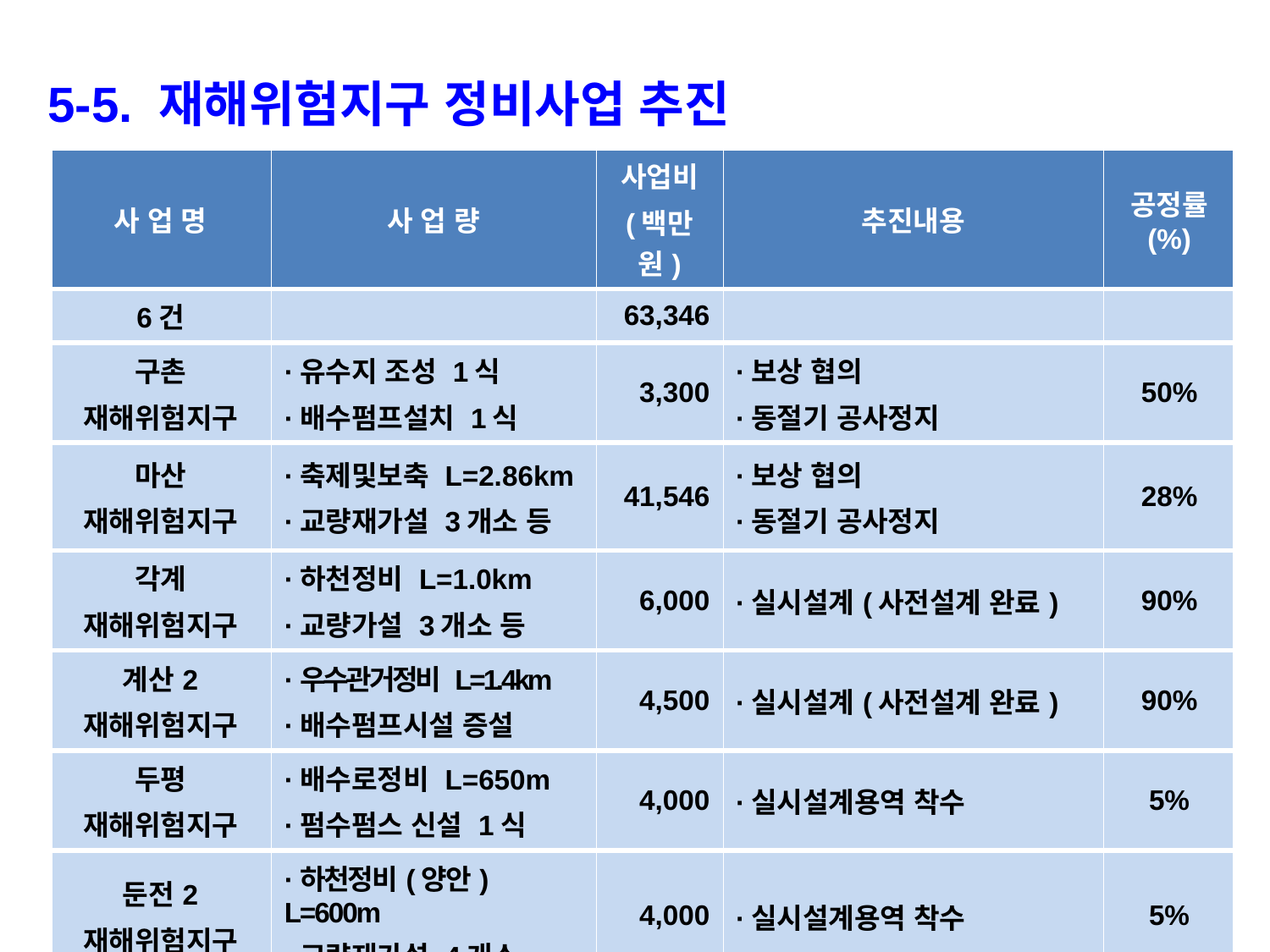

5-5. 재해위험지구 정비사업 추진
| 사 업 명 | 사 업 량 | 사업비 (백만원) | 추진내용 | 공정률 (%) |
| --- | --- | --- | --- | --- |
| 6건 |  | 63,346 |  |  |
| 구촌 재해위험지구 | ·유수지 조성 1식 ·배수펌프설치 1식 | 3,300 | ·보상 협의 ·동절기 공사정지 | 50% |
| 마산 재해위험지구 | ·축제및보축 L=2.86km ·교량재가설 3개소 등 | 41,546 | ·보상 협의 ·동절기 공사정지 | 28% |
| 각계 재해위험지구 | ·하천정비 L=1.0km ·교량가설 3개소 등 | 6,000 | ·실시설계(사전설계 완료) | 90% |
| 계산2 재해위험지구 | ·우수관거정비 L=1.4km ·배수펌프시설 증설 | 4,500 | ·실시설계(사전설계 완료) | 90% |
| 두평 재해위험지구 | ·배수로정비 L=650m ·펌수펌스 신설 1식 | 4,000 | ·실시설계용역 착수 | 5% |
| 둔전2 재해위험지구 | ·하천정비(양안) L=600m ·교량재가설 4개소 | 4,000 | ·실시설계용역 착수 | 5% |